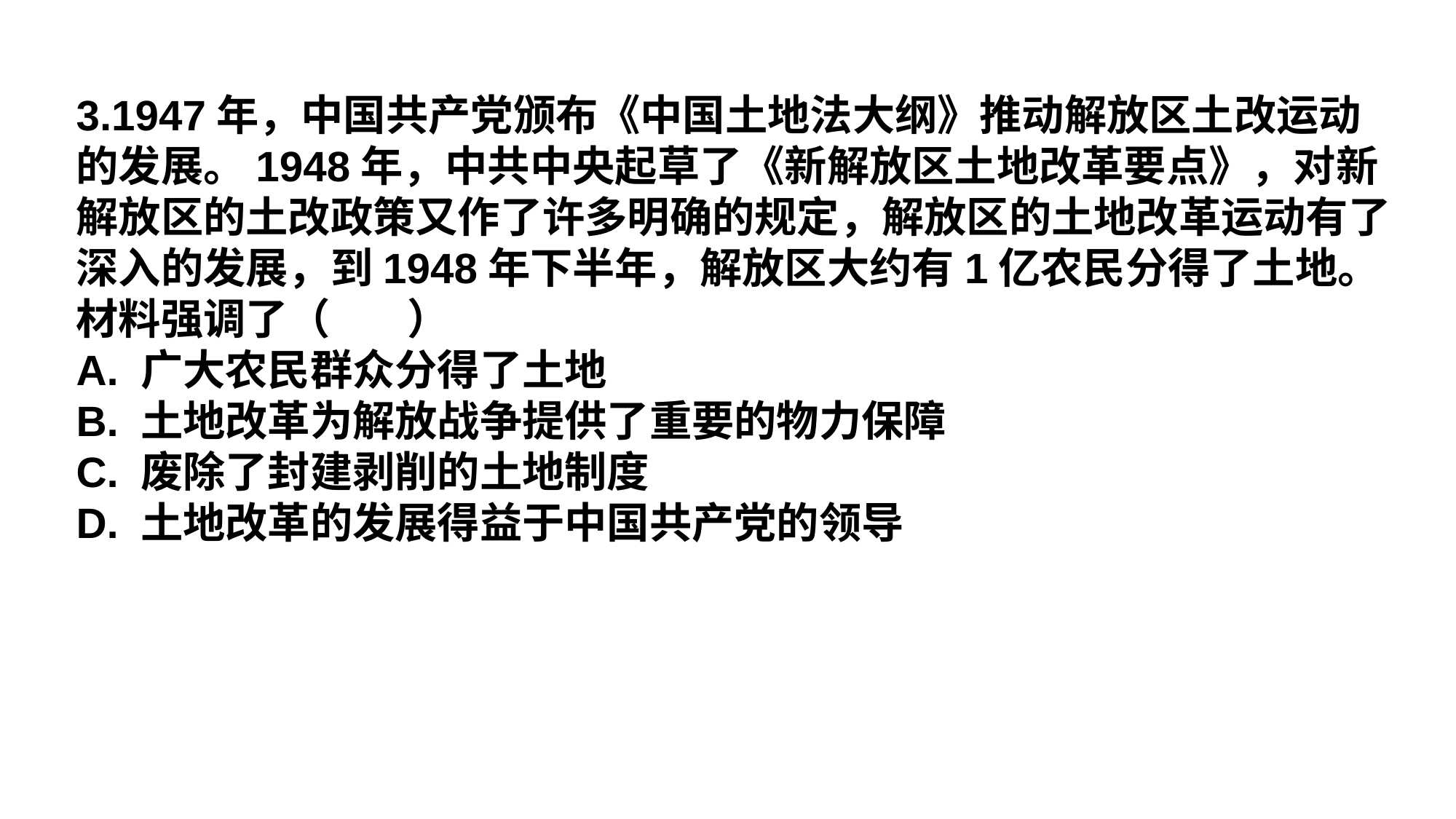

3.1947年，中国共产党颁布《中国土地法大纲》推动解放区土改运动的发展。1948年，中共中央起草了《新解放区土地改革要点》，对新解放区的土改政策又作了许多明确的规定，解放区的土地改革运动有了深入的发展，到1948年下半年，解放区大约有1亿农民分得了土地。材料强调了（        ）
A. 广大农民群众分得了土地
B. 土地改革为解放战争提供了重要的物力保障
C. 废除了封建剥削的土地制度
D. 土地改革的发展得益于中国共产党的领导